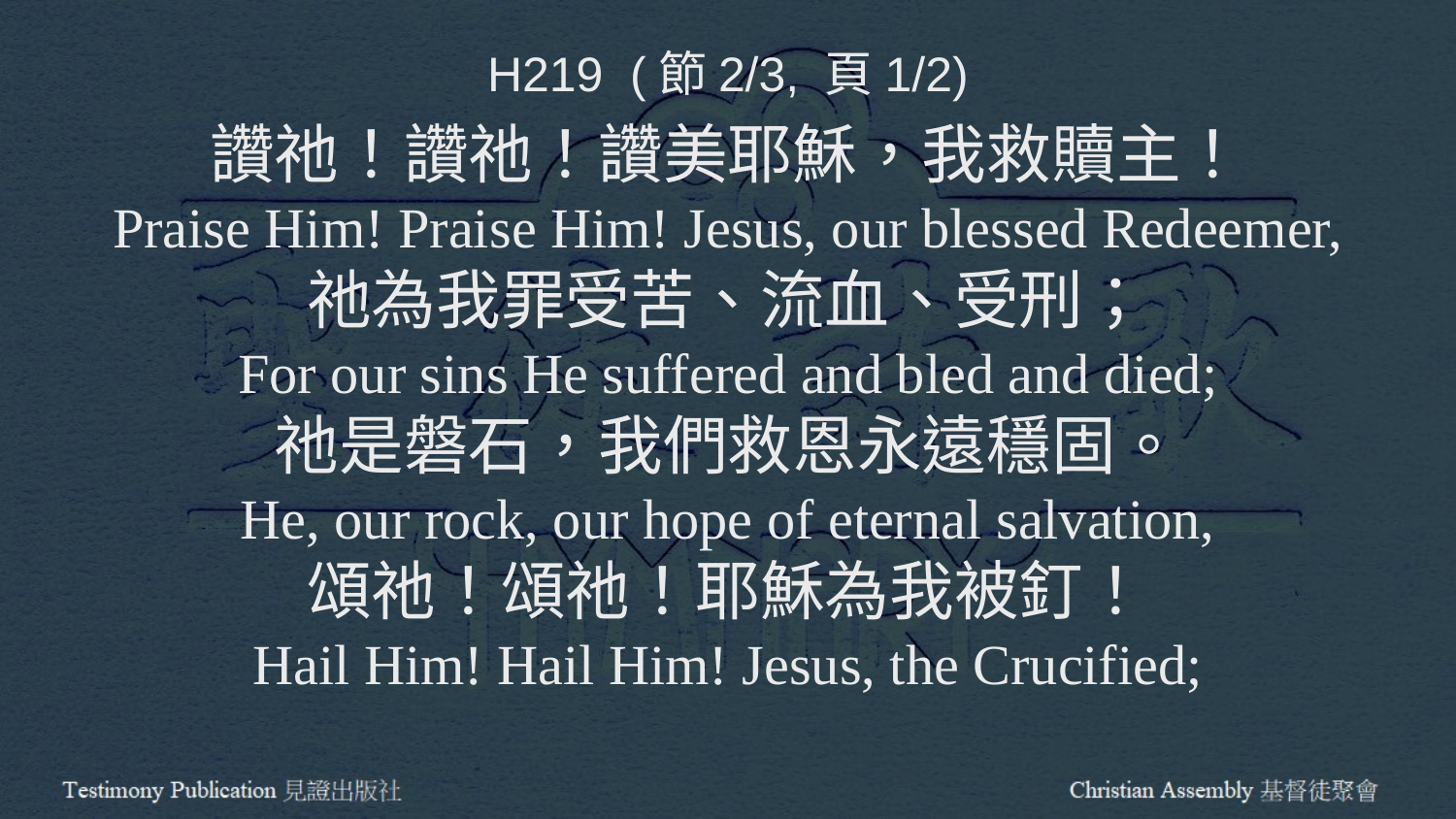

H219  (節2/3, 頁1/2)
讚祂！讚祂！讚美耶穌，我救贖主！
Praise Him! Praise Him! Jesus, our blessed Redeemer,
祂為我罪受苦、流血、受刑；
For our sins He suffered and bled and died;
祂是磐石，我們救恩永遠穩固。
He, our rock, our hope of eternal salvation,
頌祂！頌祂！耶穌為我被釘！
Hail Him! Hail Him! Jesus, the Crucified;